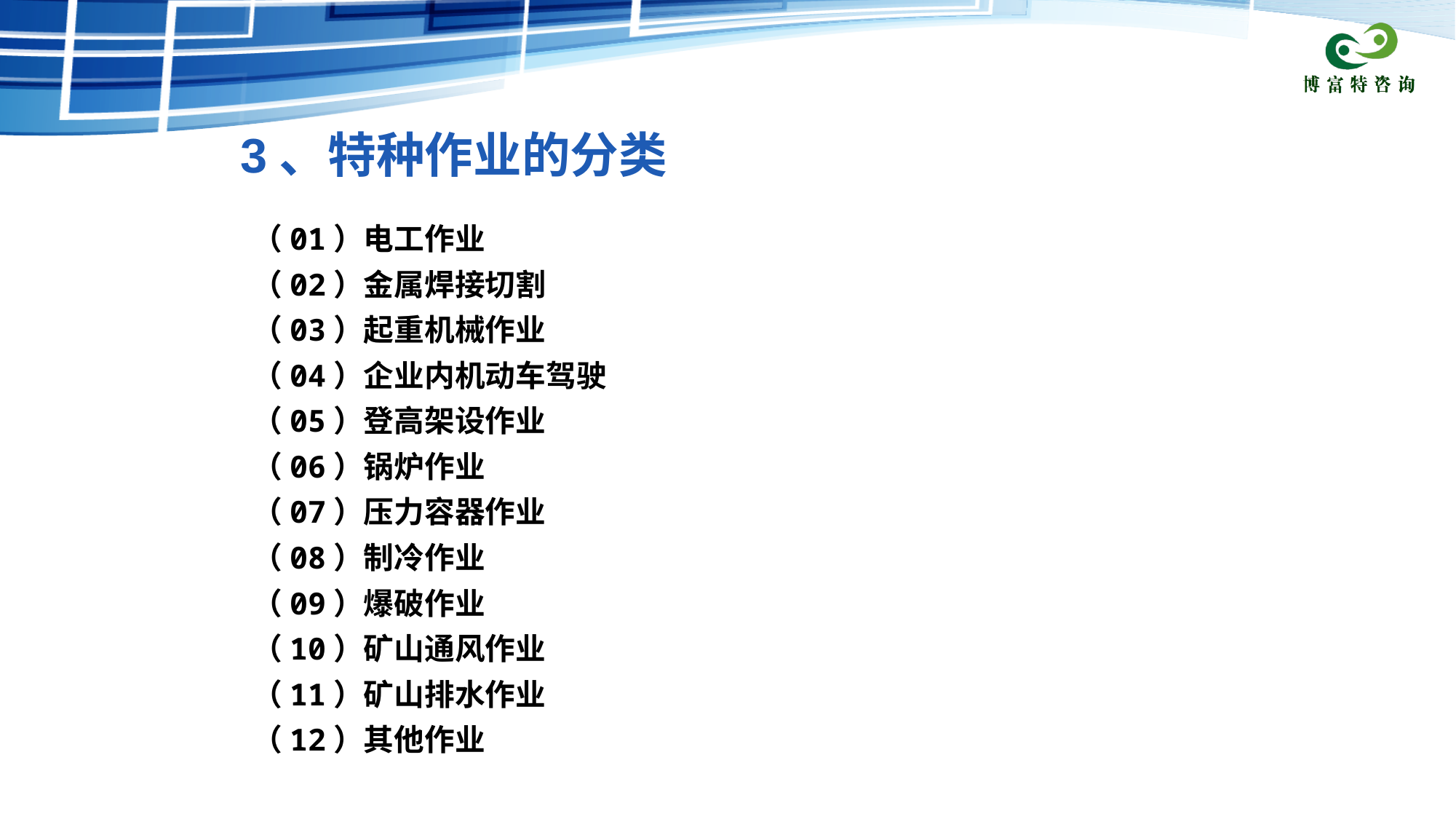

# 3、特种作业的分类
（01）电工作业
（02）金属焊接切割
（03）起重机械作业
（04）企业内机动车驾驶
（05）登高架设作业
（06）锅炉作业
（07）压力容器作业
（08）制冷作业
（09）爆破作业
（10）矿山通风作业
（11）矿山排水作业
（12）其他作业